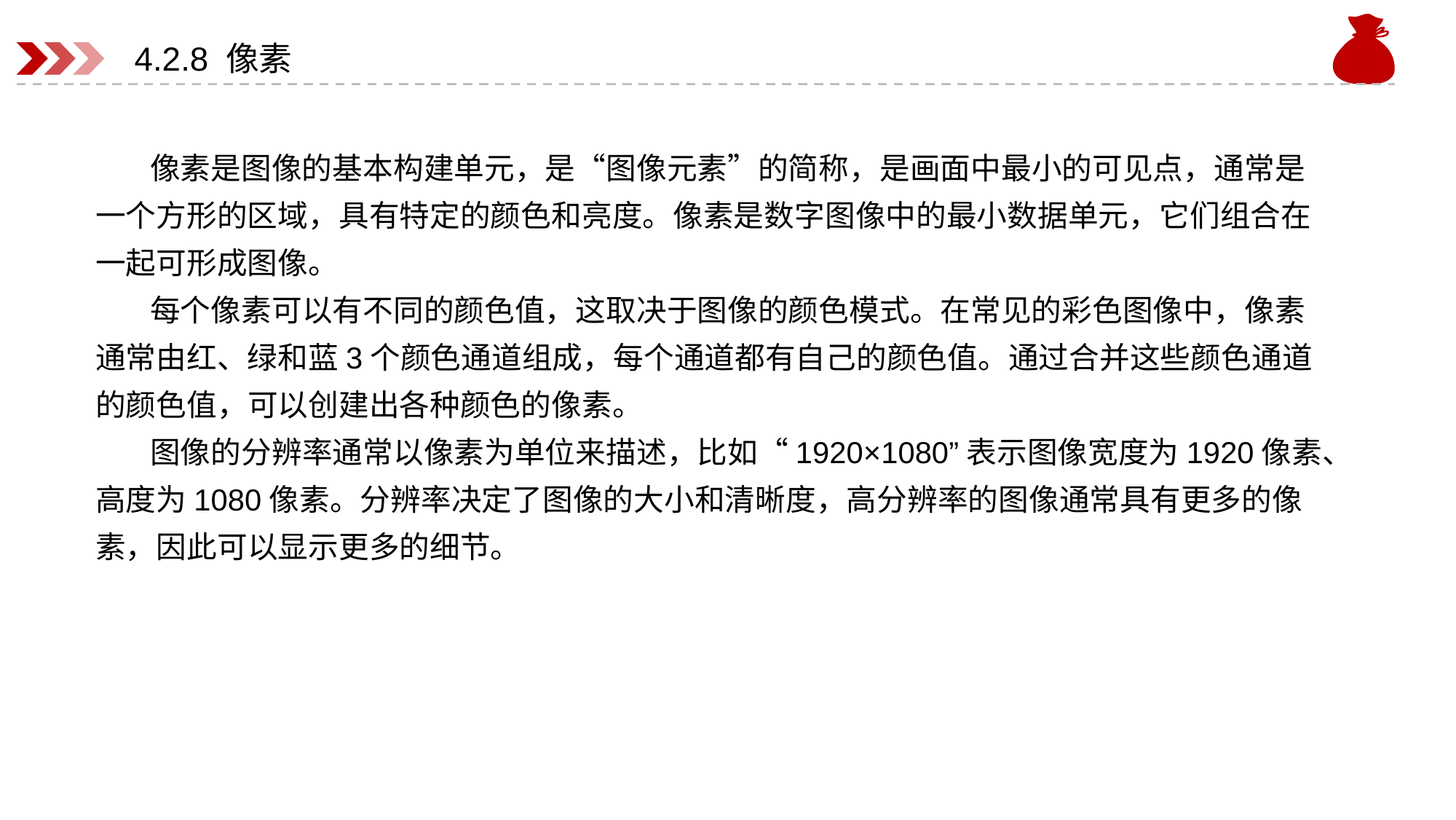

# 4.2.8 像素
17
像素是图像的基本构建单元，是“图像元素”的简称，是画面中最小的可见点，通常是一个方形的区域，具有特定的颜色和亮度。像素是数字图像中的最小数据单元，它们组合在一起可形成图像。
每个像素可以有不同的颜色值，这取决于图像的颜色模式。在常见的彩色图像中，像素通常由红、绿和蓝3个颜色通道组成，每个通道都有自己的颜色值。通过合并这些颜色通道的颜色值，可以创建出各种颜色的像素。
图像的分辨率通常以像素为单位来描述，比如“1920×1080”表示图像宽度为1920像素、高度为1080像素。分辨率决定了图像的大小和清晰度，高分辨率的图像通常具有更多的像素，因此可以显示更多的细节。